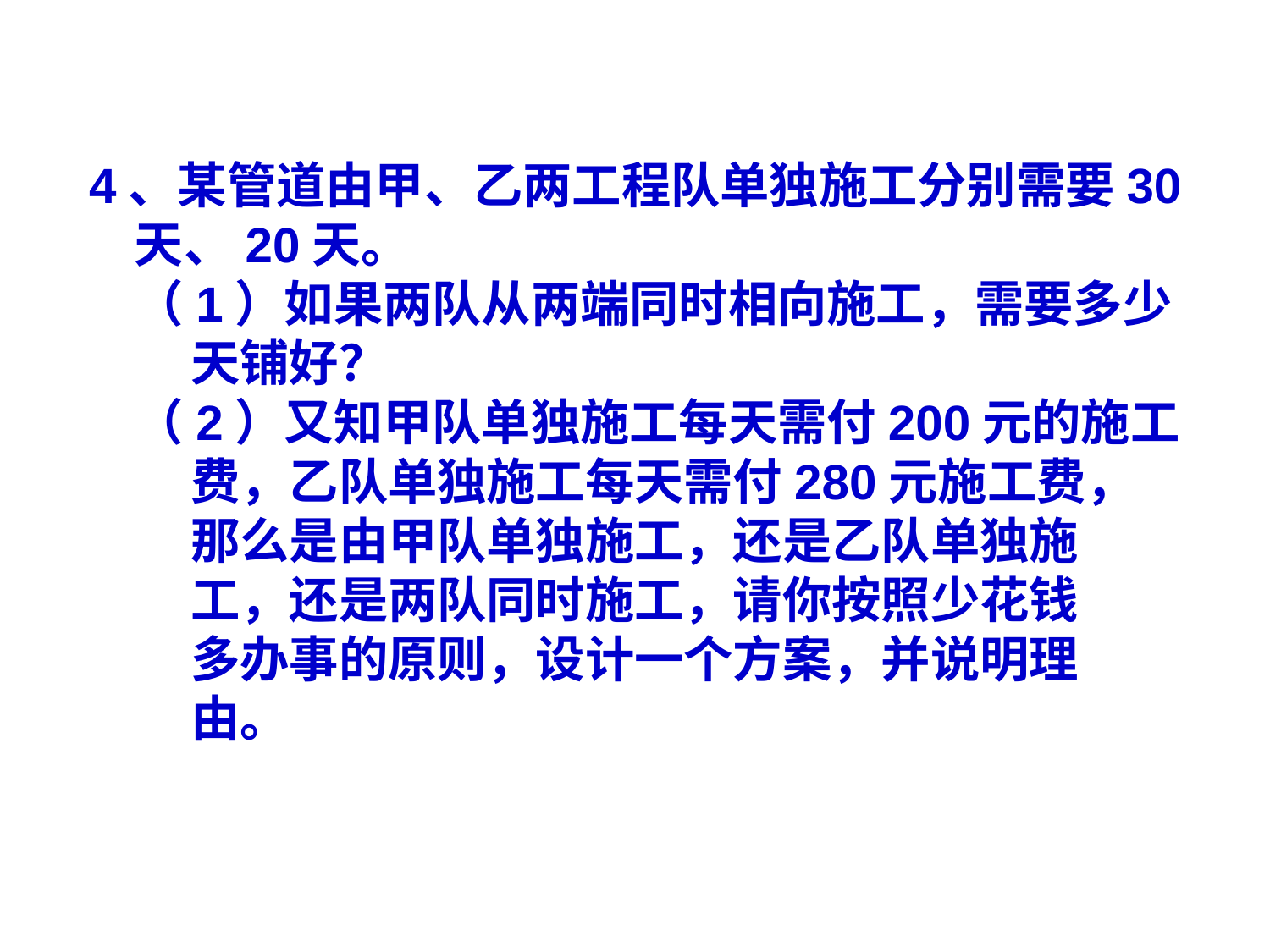

4、某管道由甲、乙两工程队单独施工分别需要30
   天、20天。
   （1）如果两队从两端同时相向施工，需要多少
        天铺好？
   （2）又知甲队单独施工每天需付200元的施工
        费，乙队单独施工每天需付280元施工费，
        那么是由甲队单独施工，还是乙队单独施
        工，还是两队同时施工，请你按照少花钱
        多办事的原则，设计一个方案，并说明理
        由。